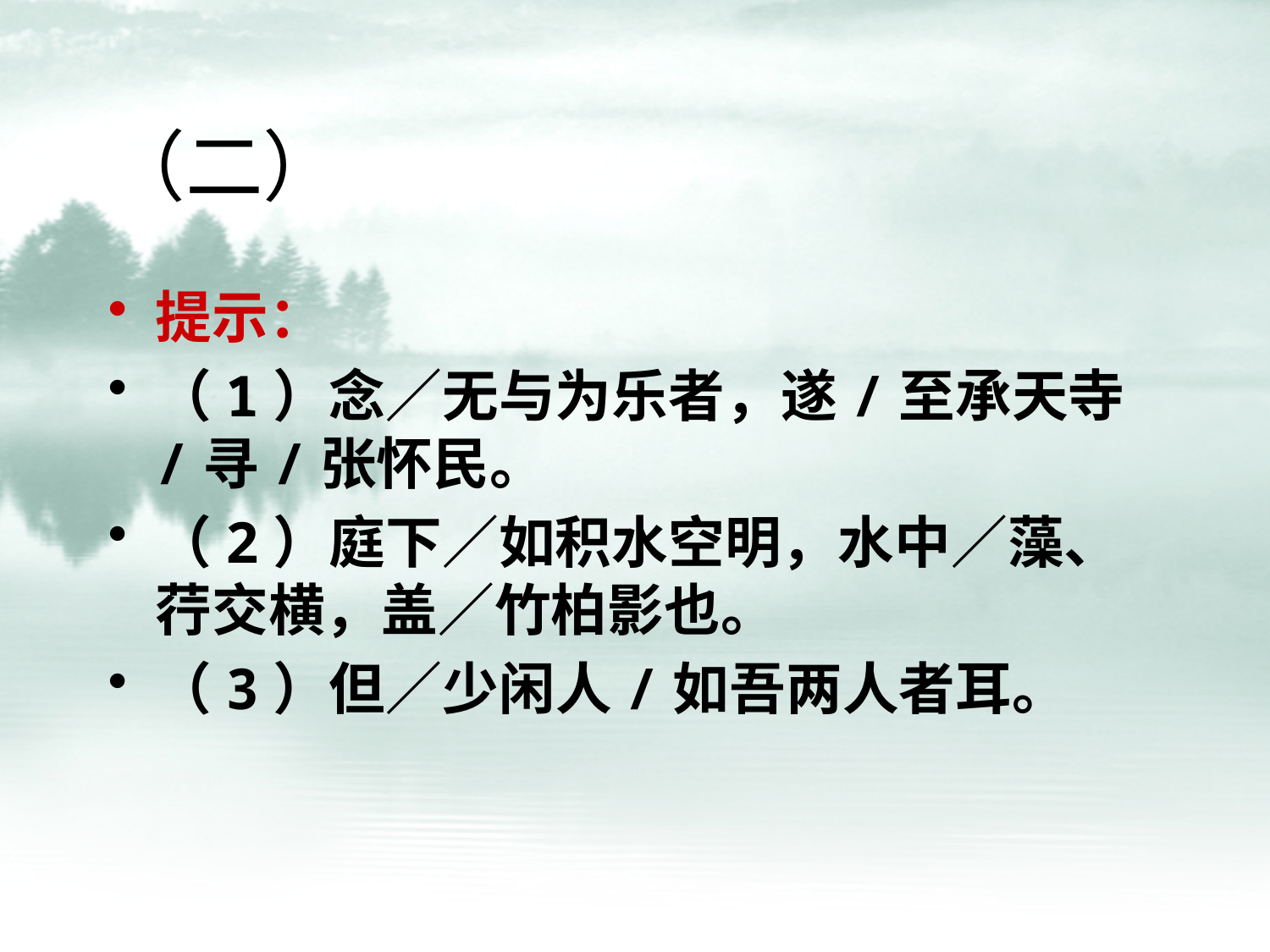

# （二）
提示：
（1）念／无与为乐者，遂/至承天寺/寻/张怀民。
（2）庭下／如积水空明，水中／藻、荇交横，盖／竹柏影也。
（3）但∕少闲人/如吾两人者耳。